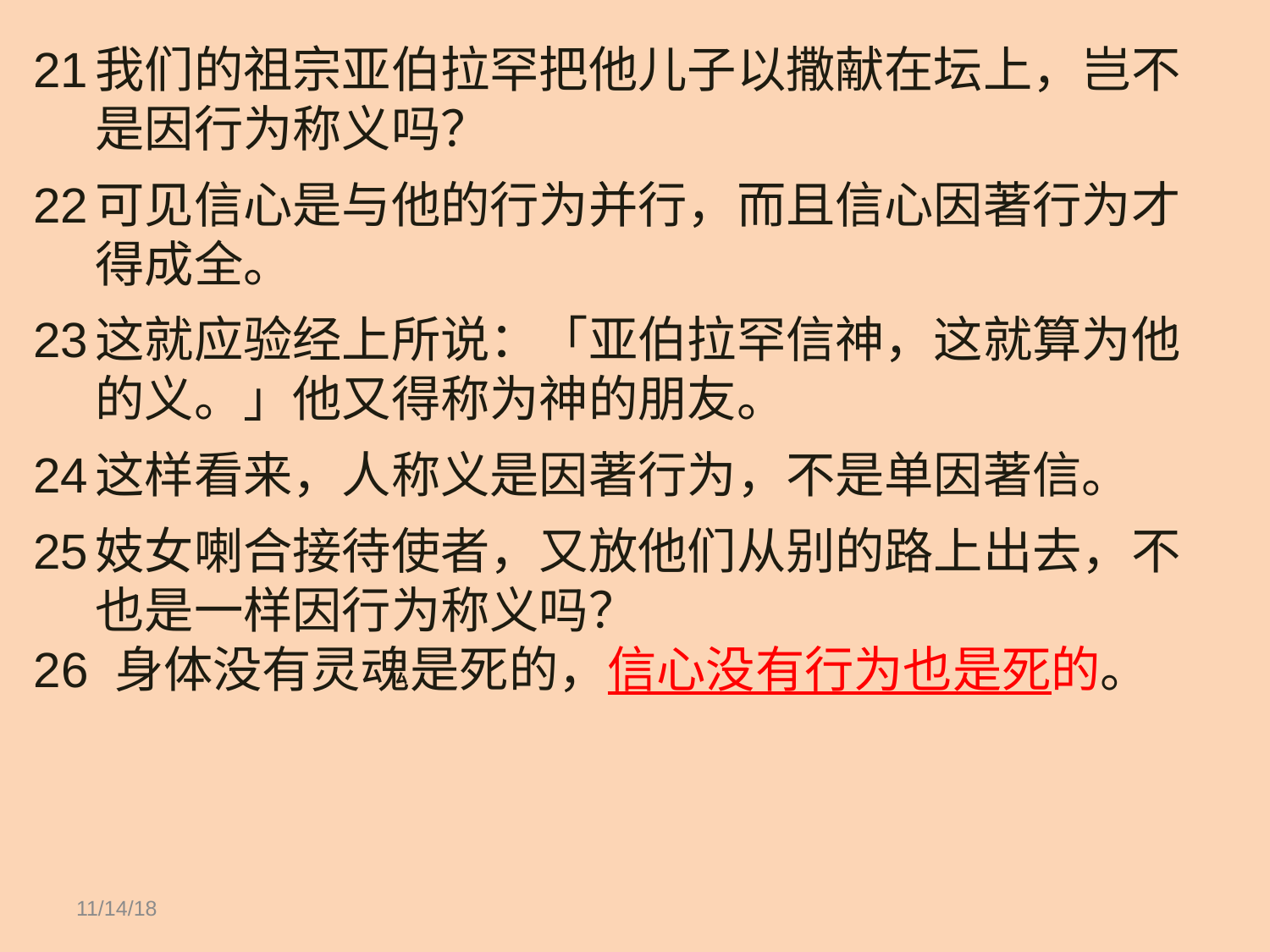

我们的祖宗亚伯拉罕把他儿子以撒献在坛上，岂不是因行为称义吗？

可见信心是与他的行为并行，而且信心因著行为才得成全。

这就应验经上所说：「亚伯拉罕信神，这就算为他的义。」他又得称为神的朋友。

这样看来，人称义是因著行为，不是单因著信。

妓女喇合接待使者，又放他们从别的路上出去，不也是一样因行为称义吗？
26 身体没有灵魂是死的，信心没有行为也是死的。
11/14/18